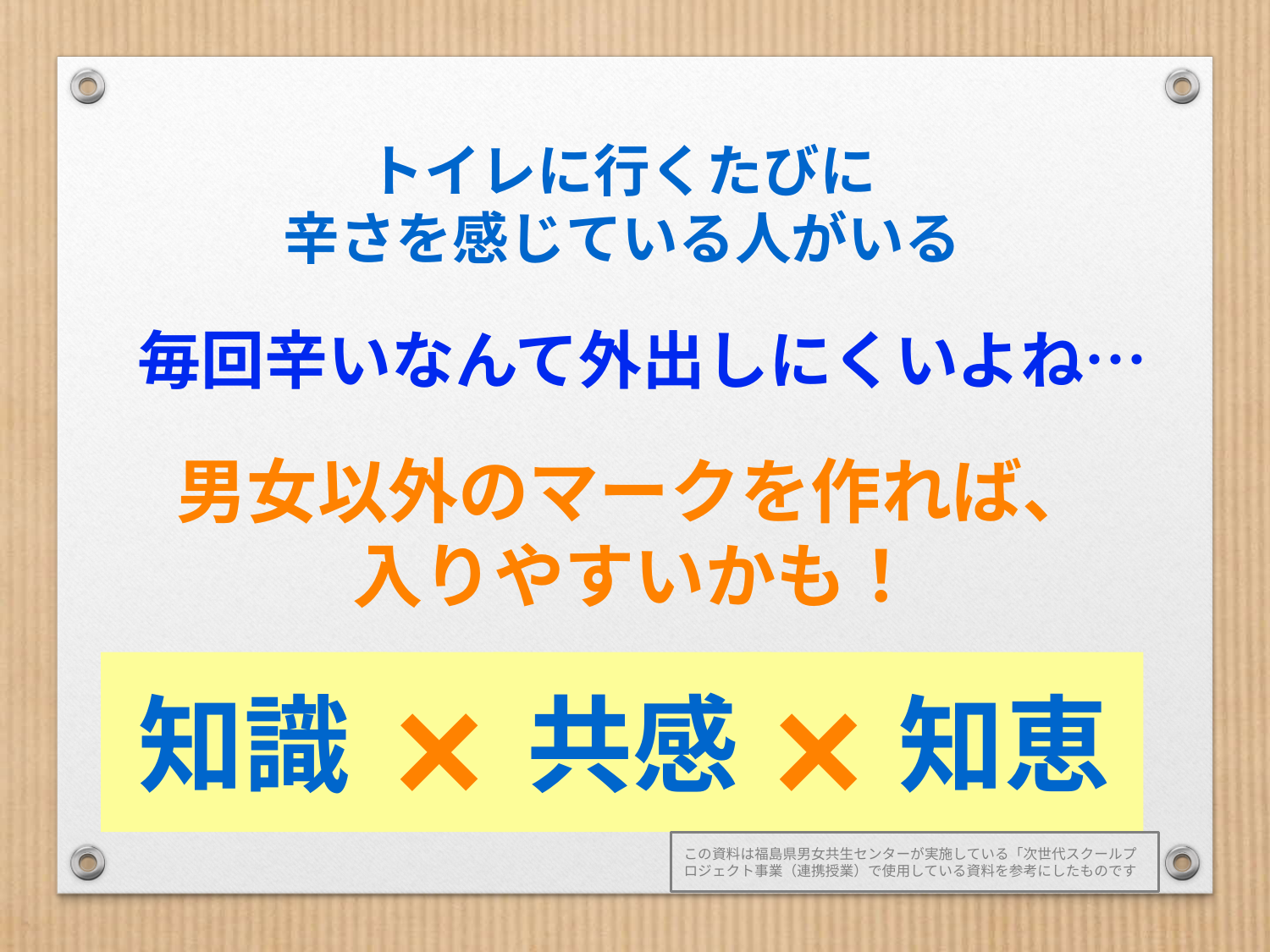

トイレに行くたびに
辛さを感じている人がいる
毎回辛いなんて外出しにくいよね…
男女以外のマークを作れば、入りやすいかも！
知識
×
共感
×
知恵
この資料は福島県男女共生センターが実施している「次世代スクールプロジェクト事業（連携授業）で使用している資料を参考にしたものです